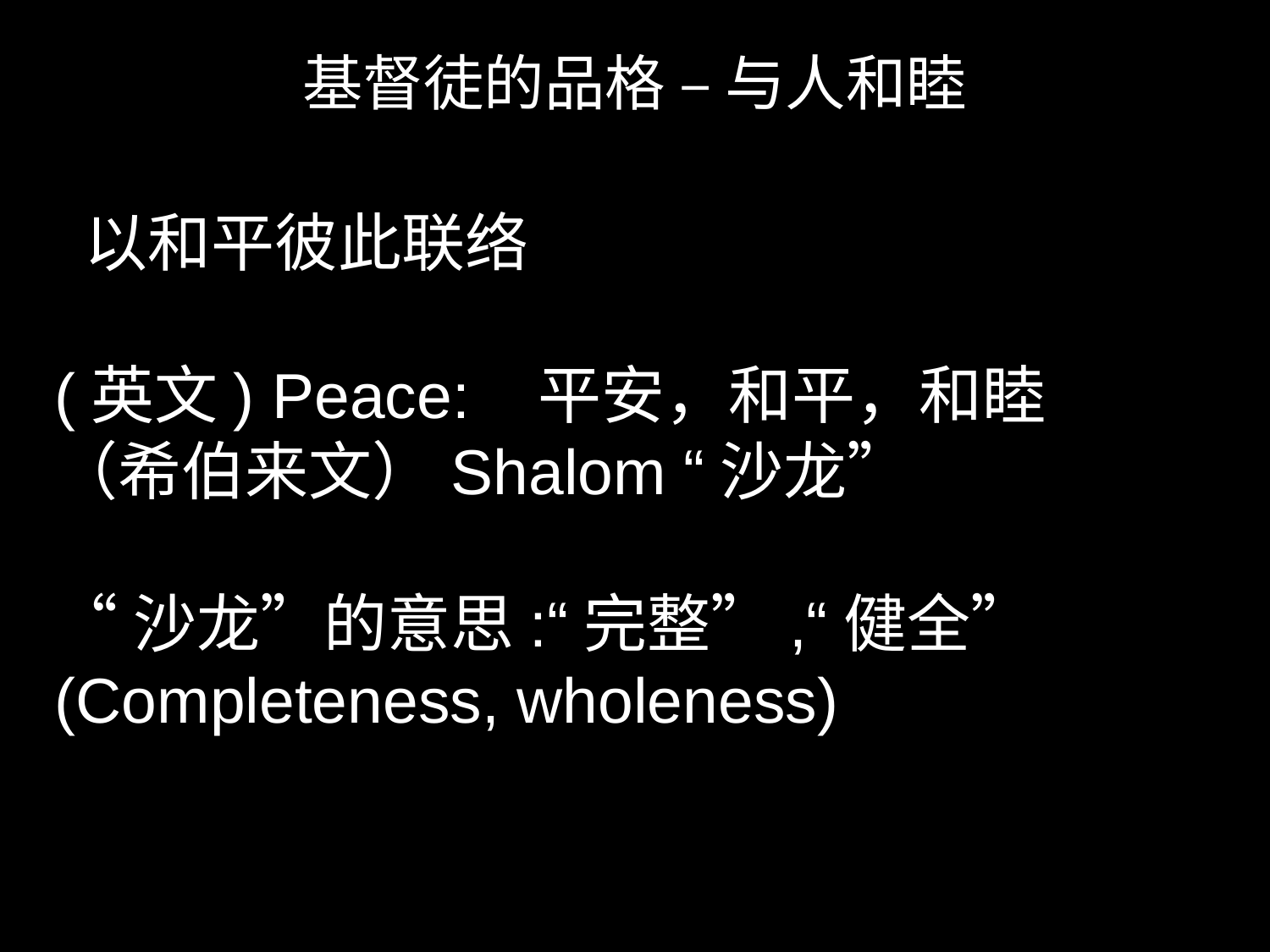

# 基督徒的品格 – 与人和睦
 以和平彼此联络

(英文) Peace:   平安，和平，和睦
（希伯来文）Shalom “沙龙”

“沙龙”的意思:“完整”,“健全”
(Completeness, wholeness)